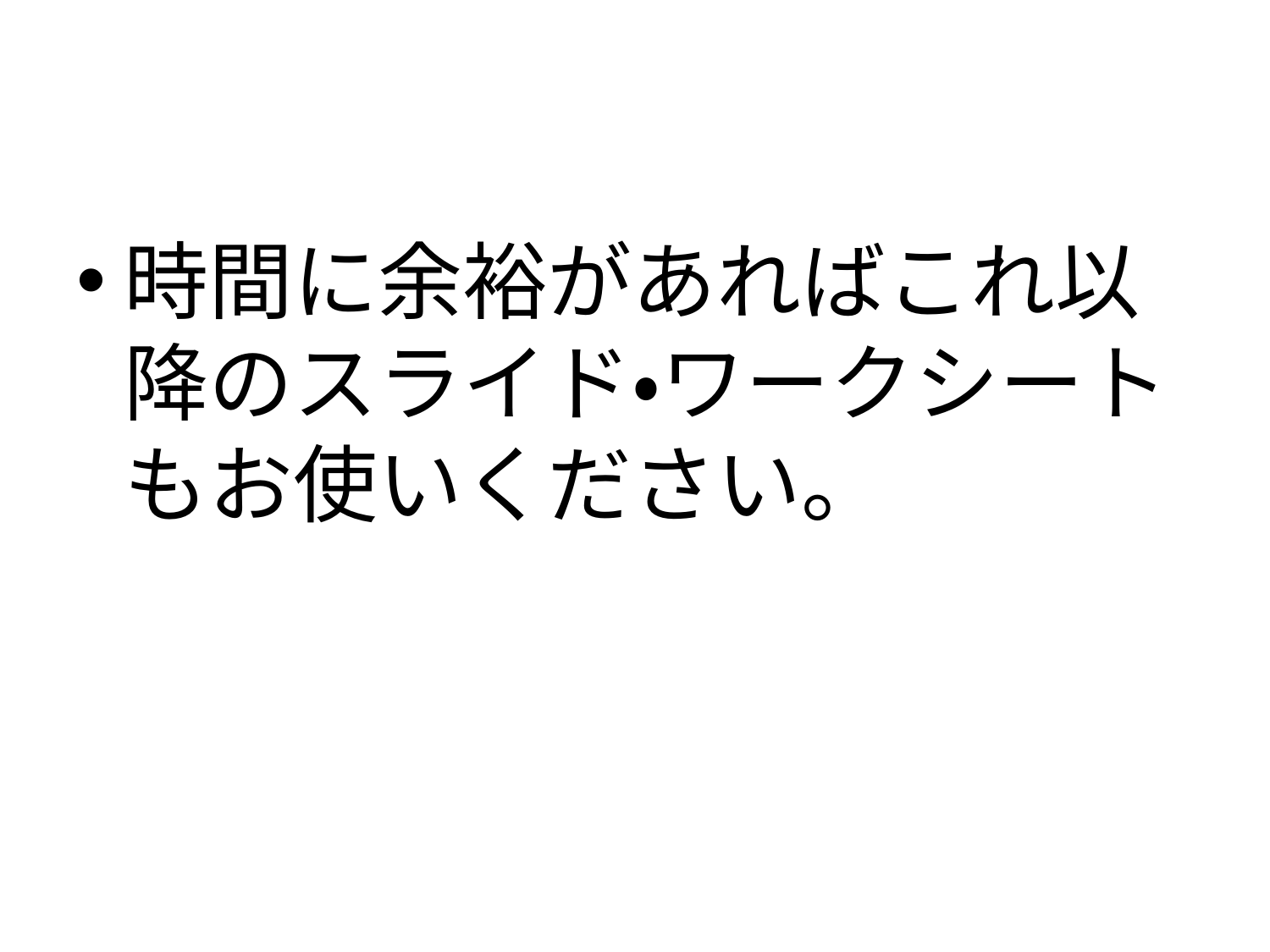

#
時間に余裕があればこれ以降のスライド・ワークシートもお使いください。